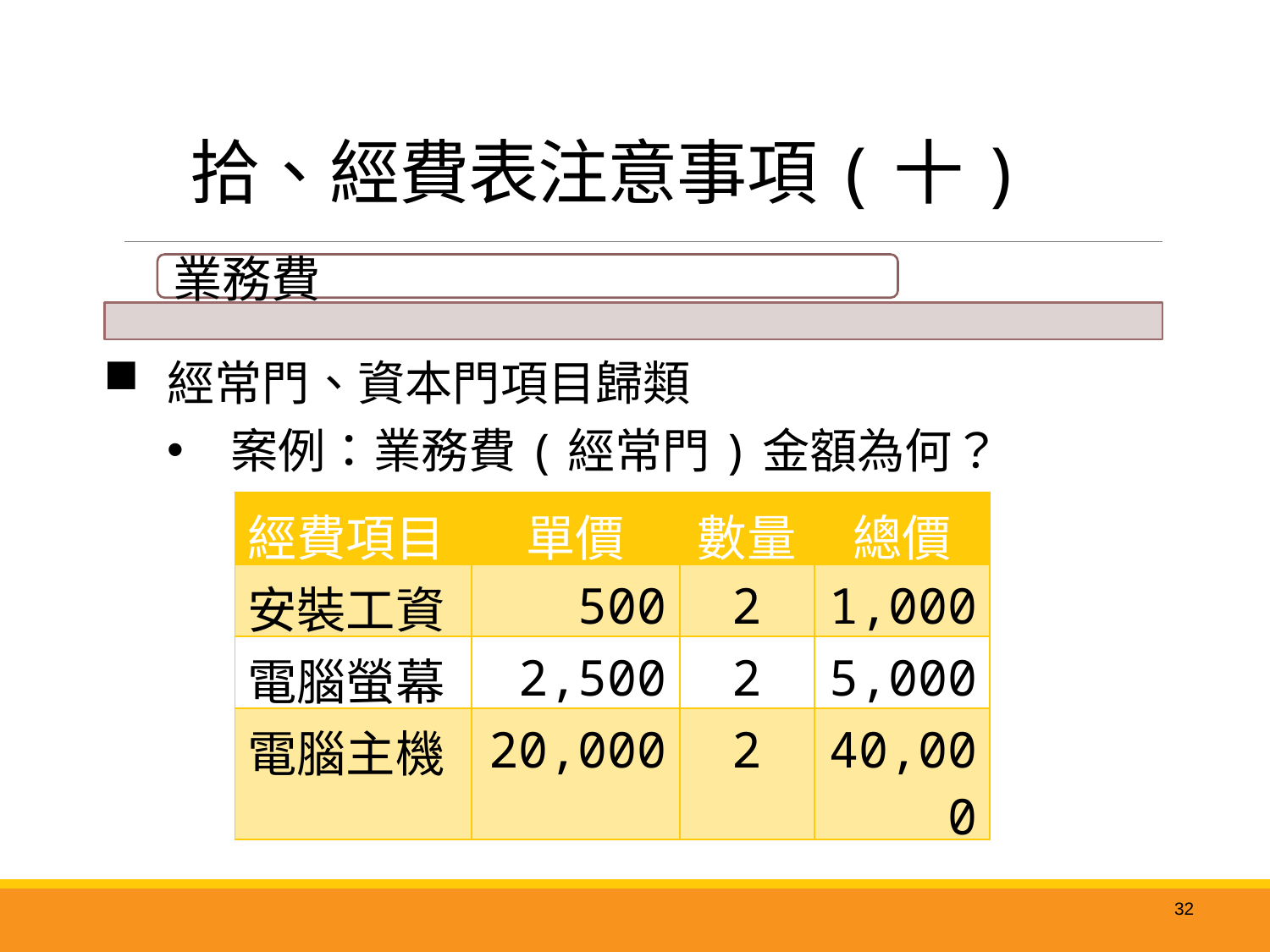

# 拾、經費表注意事項(十)
業務費
經常門、資本門項目歸類
案例：業務費(經常門)金額為何？
| 經費項目 | 單價 | 數量 | 總價 |
| --- | --- | --- | --- |
| 安裝工資 | 500 | 2 | 1,000 |
| 電腦螢幕 | 2,500 | 2 | 5,000 |
| 電腦主機 | 20,000 | 2 | 40,000 |
32